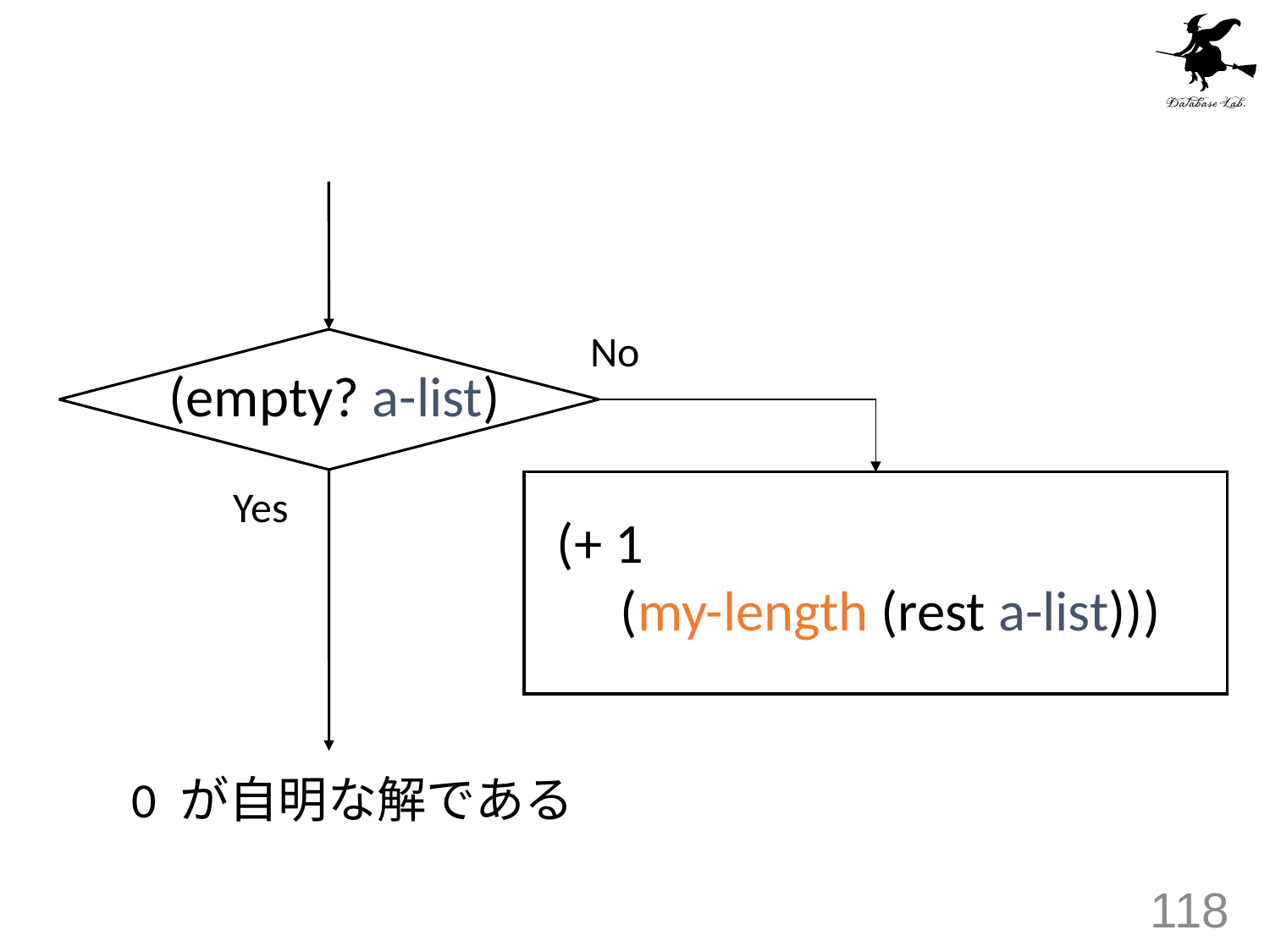

No

(empty? a-list)

Yes
(+ 1
     (my-length (rest a-list)))
0 が自明な解である
118